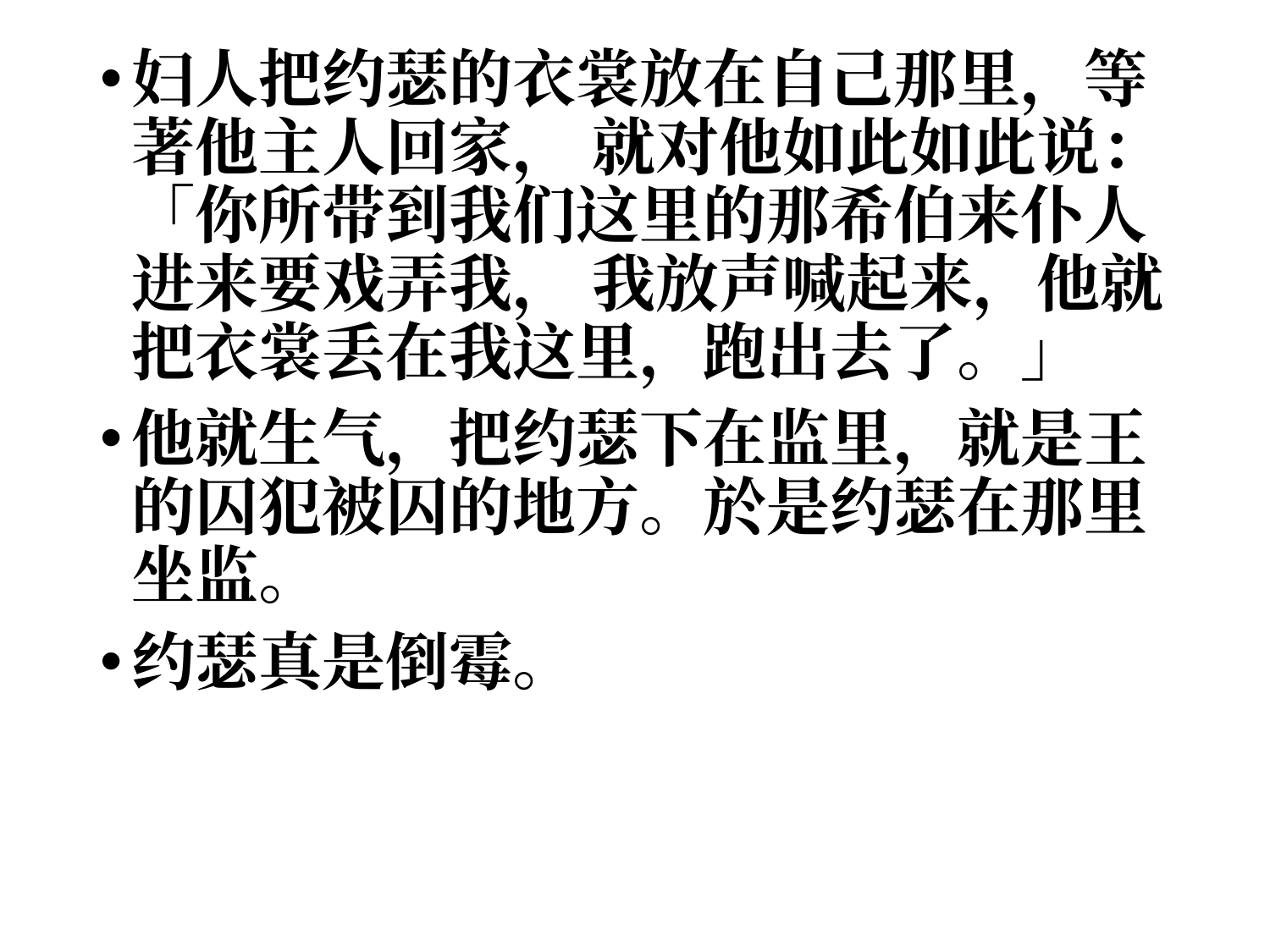

妇人把约瑟的衣裳放在自己那里，等著他主人回家， 就对他如此如此说：「你所带到我们这里的那希伯来仆人进来要戏弄我， 我放声喊起来，他就把衣裳丢在我这里，跑出去了。」
他就生气，把约瑟下在监里，就是王的囚犯被囚的地方。於是约瑟在那里坐监。
约瑟真是倒霉。